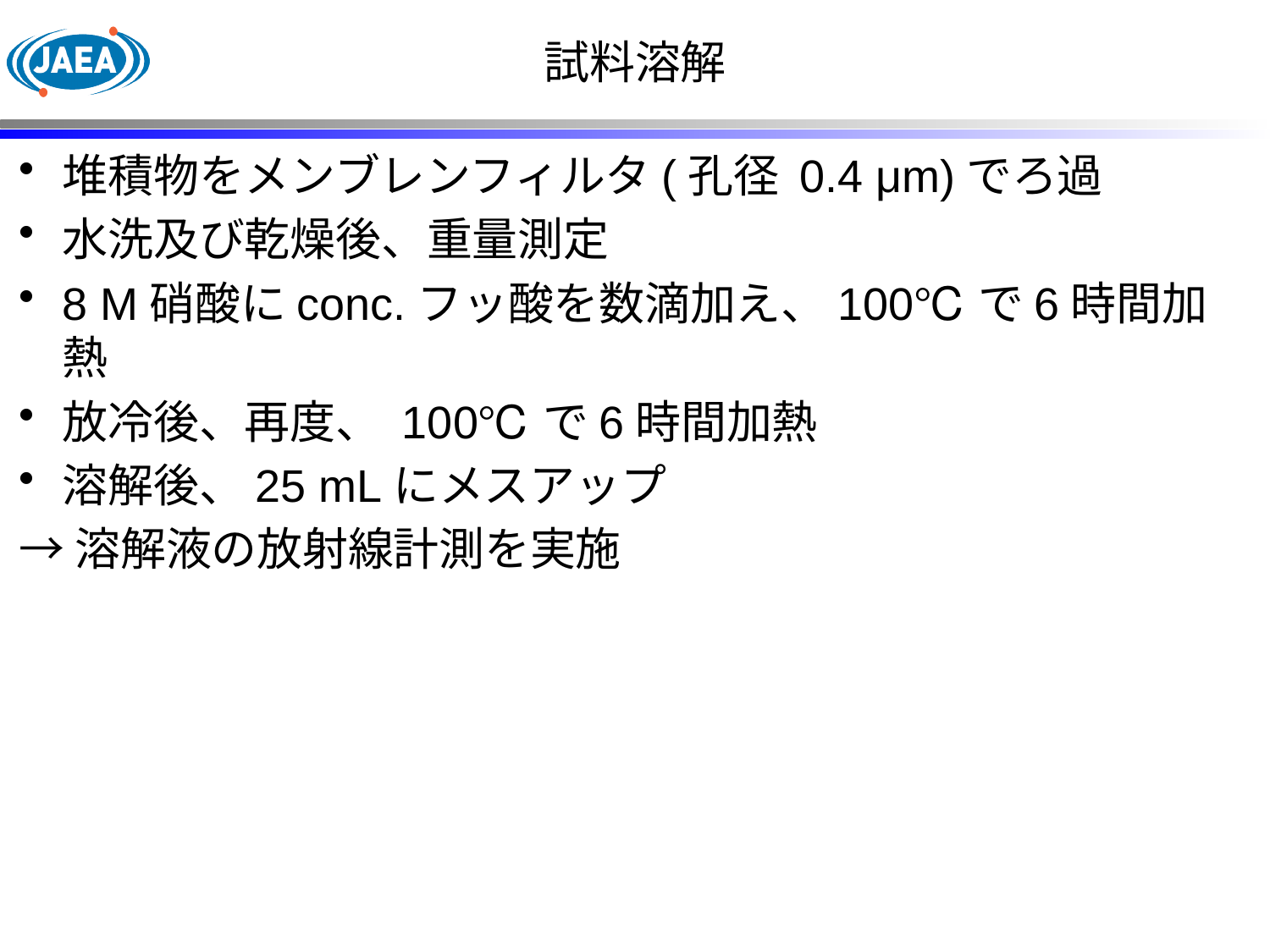

# 試料溶解
堆積物をメンブレンフィルタ(孔径 0.4 μm)でろ過
水洗及び乾燥後、重量測定
8 M硝酸にconc.フッ酸を数滴加え、100℃で6時間加熱
放冷後、再度、 100℃で6時間加熱
溶解後、25 mLにメスアップ
→溶解液の放射線計測を実施